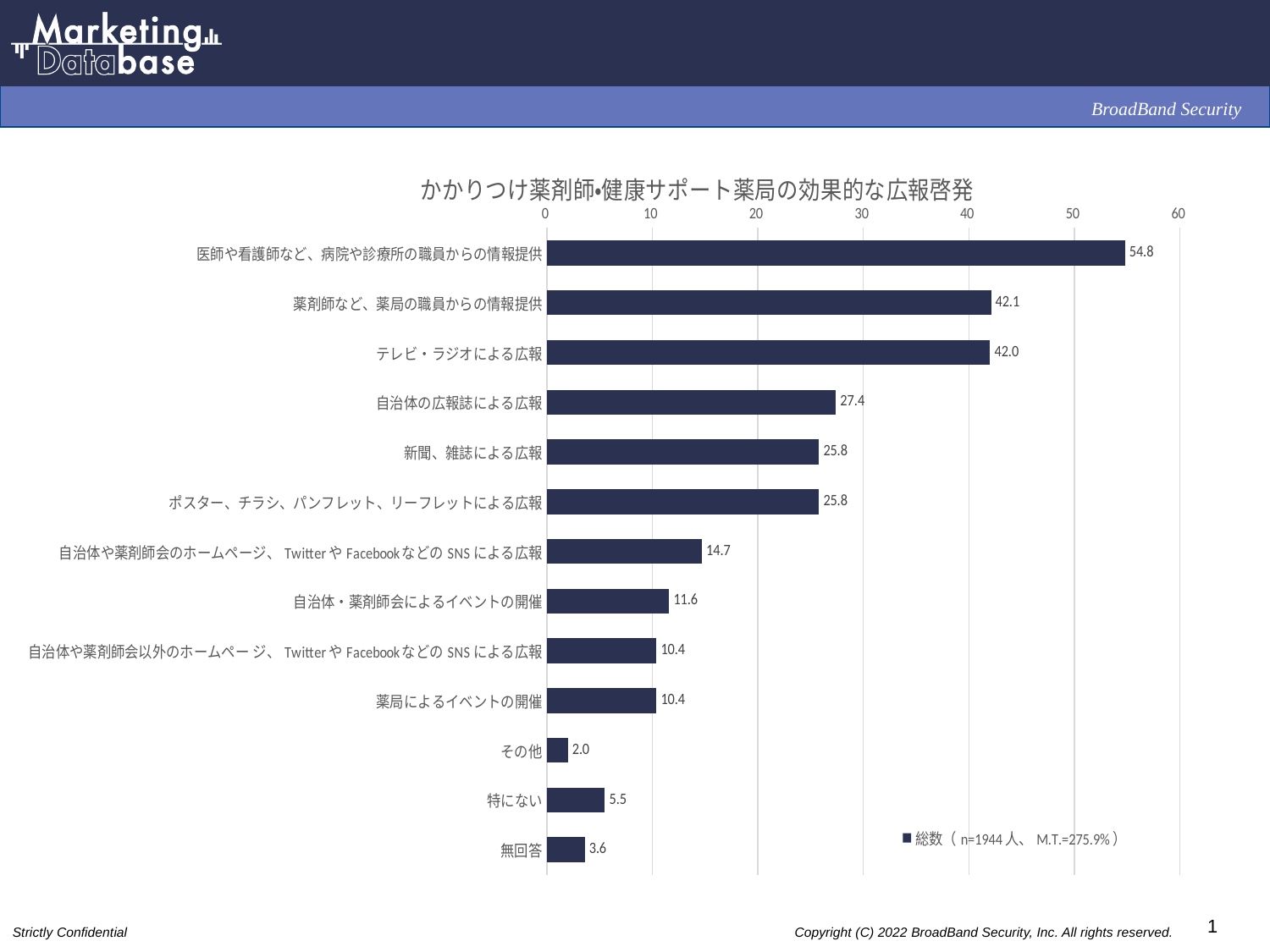

### Chart: かかりつけ薬剤師・健康サポート薬局の効果的な広報啓発

| Category | 総数（n=1944人、M.T.=275.9%） |
|---|---|
| 医師や看護師など、病院や診療所の職員からの情報提供 | 54.8 |
| 薬剤師など、薬局の職員からの情報提供 | 42.1 |
| テレビ・ラジオによる広報 | 42.0 |
| 自治体の広報誌による広報 | 27.4 |
| 新聞、雑誌による広報 | 25.8 |
| ポスター、チラシ、パンフレット、リーフレットによる広報 | 25.8 |
| 自治体や薬剤師会のホームページ、TwitterやFacebookなどのSNSによる広報 | 14.7 |
| 自治体・薬剤師会によるイベントの開催 | 11.6 |
| 自治体や薬剤師会以外のホームペー ジ、TwitterやFacebookなどのSNSによる広報 | 10.4 |
| 薬局によるイベントの開催 | 10.4 |
| その他 | 2.0 |
| 特にない | 5.5 |
| 無回答 | 3.6 |